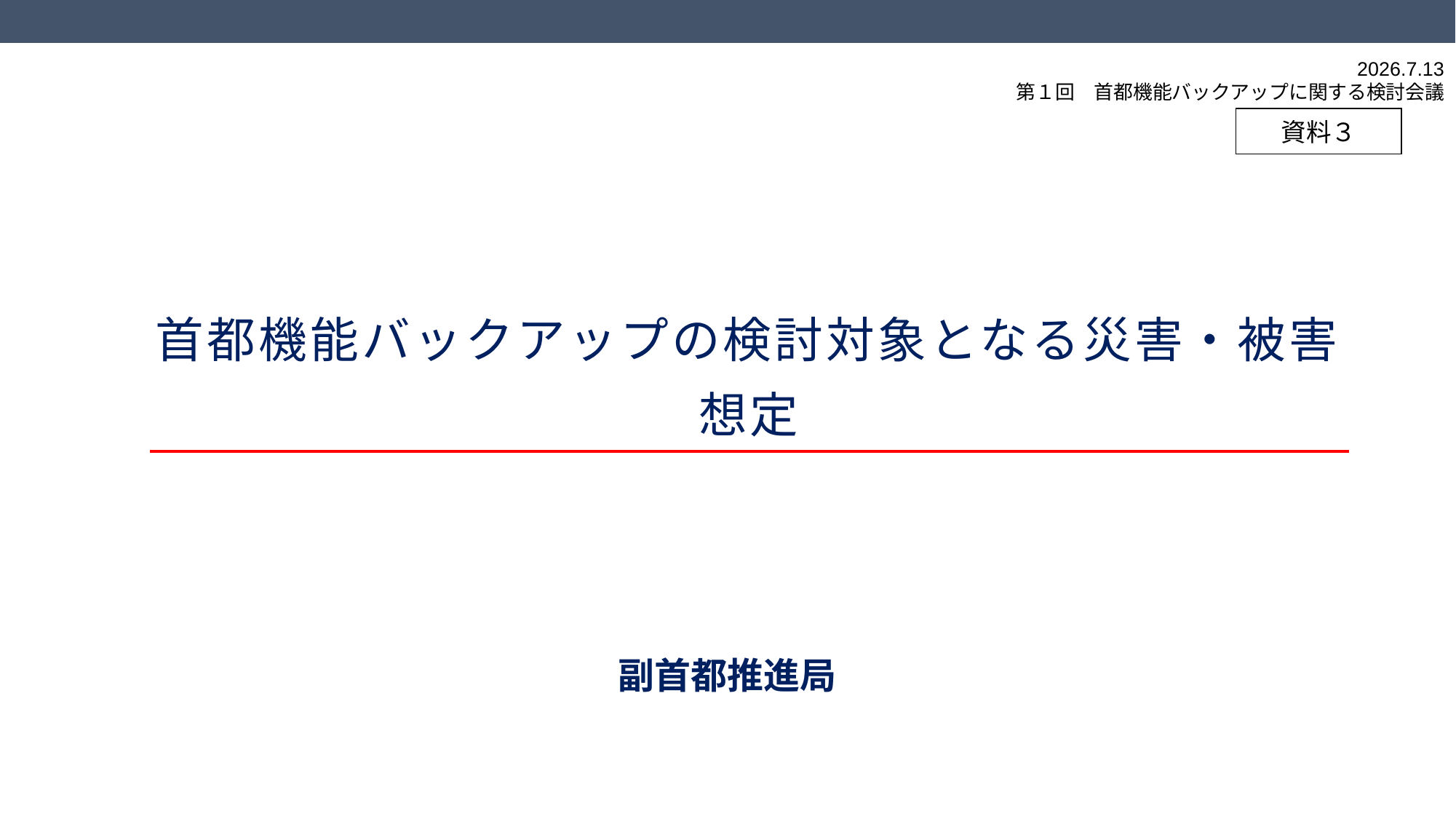

2026.7.13
第１回　首都機能バックアップに関する検討会議
資料３
首都機能バックアップの検討対象となる災害・被害想定
副首都推進局